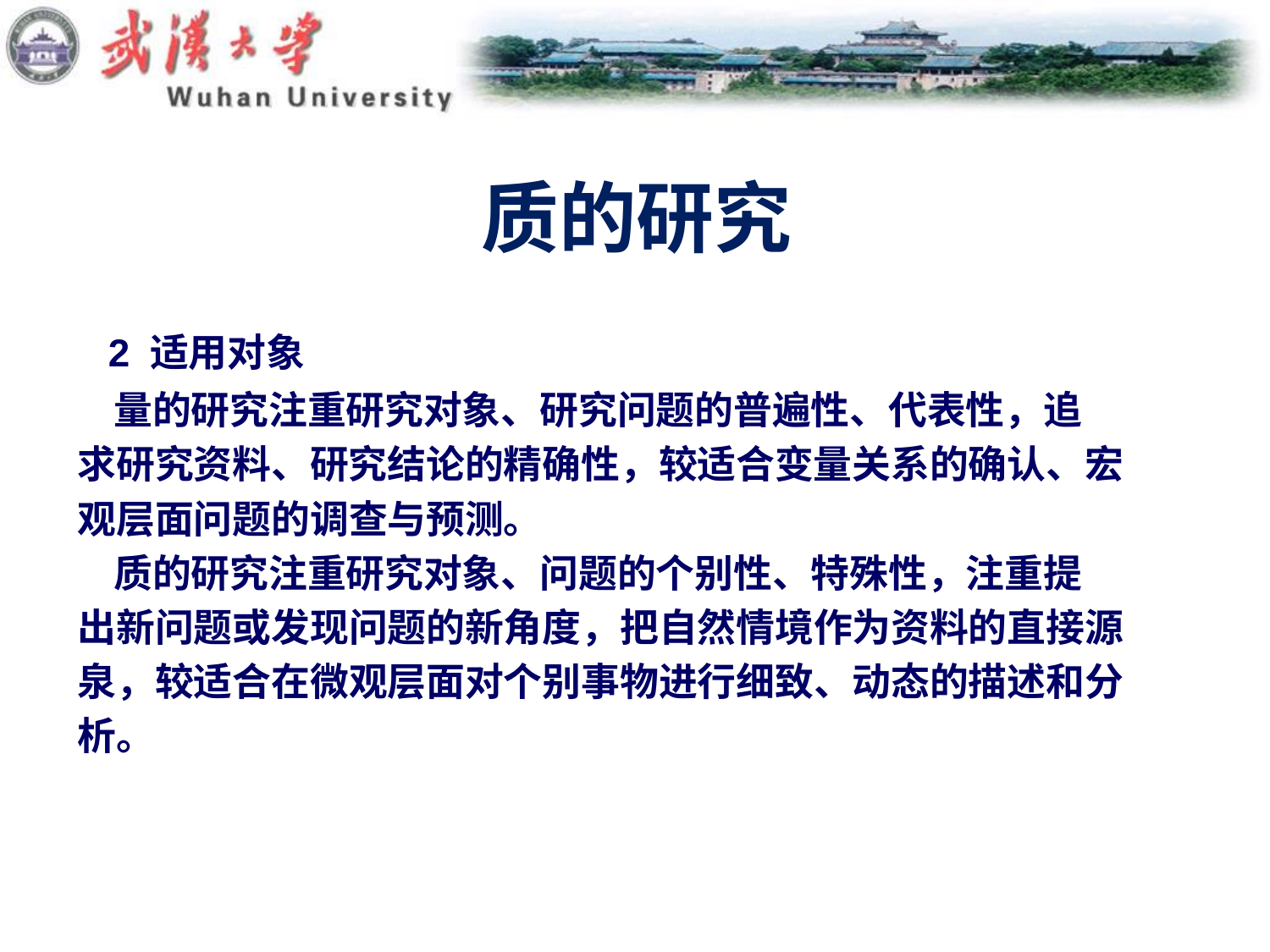

# 质的研究
  2 适用对象
   量的研究注重研究对象、研究问题的普遍性、代表性，追
求研究资料、研究结论的精确性，较适合变量关系的确认、宏
观层面问题的调查与预测。
   质的研究注重研究对象、问题的个别性、特殊性，注重提
出新问题或发现问题的新角度，把自然情境作为资料的直接源
泉，较适合在微观层面对个别事物进行细致、动态的描述和分
析。